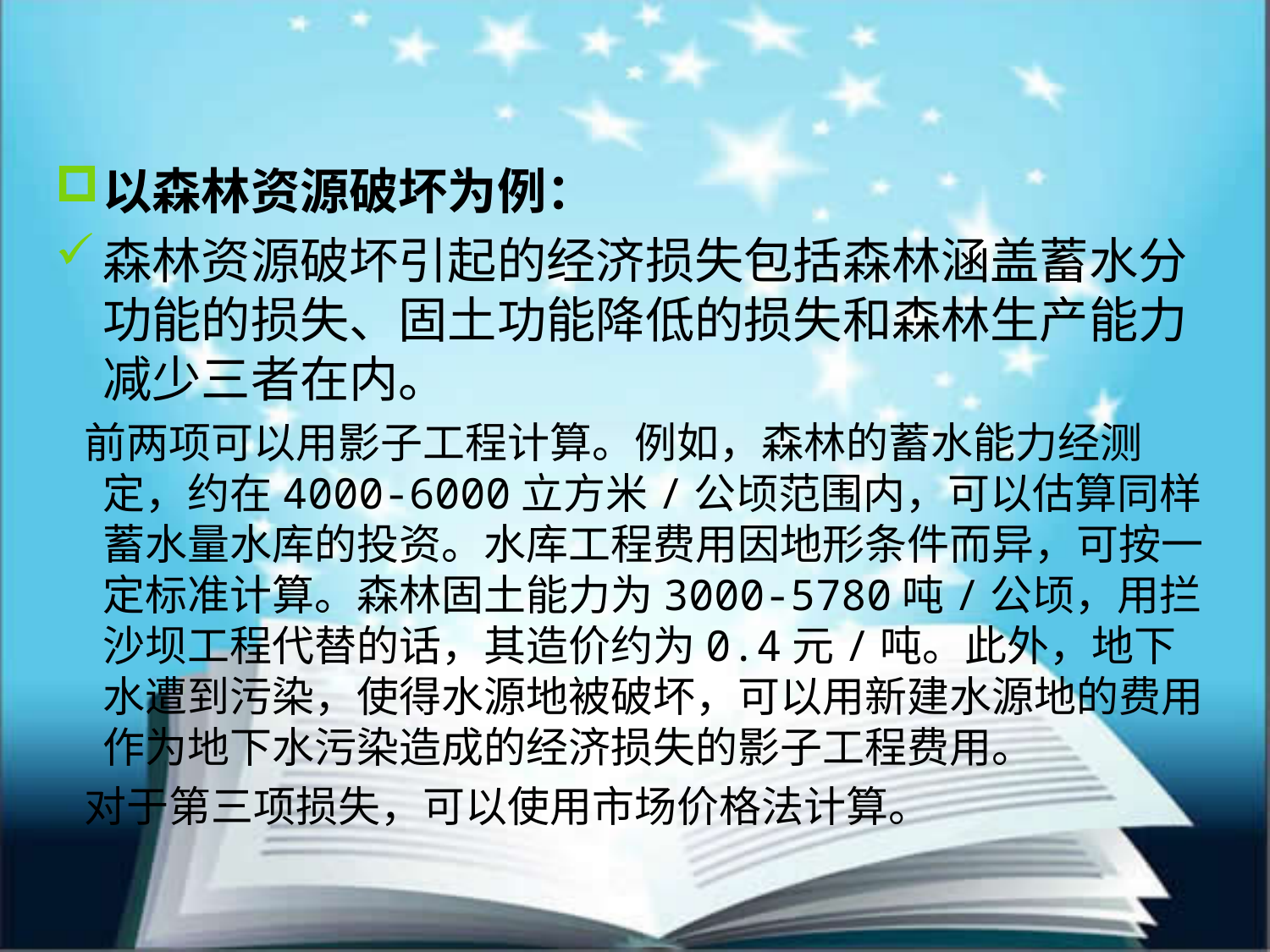

以森林资源破坏为例：
森林资源破坏引起的经济损失包括森林涵盖蓄水分功能的损失、固土功能降低的损失和森林生产能力减少三者在内。
  前两项可以用影子工程计算。例如，森林的蓄水能力经测定，约在4000-6000立方米/公顷范围内，可以估算同样蓄水量水库的投资。水库工程费用因地形条件而异，可按一定标准计算。森林固土能力为3000-5780吨/公顷，用拦沙坝工程代替的话，其造价约为0.4元/吨。此外，地下水遭到污染，使得水源地被破坏，可以用新建水源地的费用作为地下水污染造成的经济损失的影子工程费用。
  对于第三项损失，可以使用市场价格法计算。